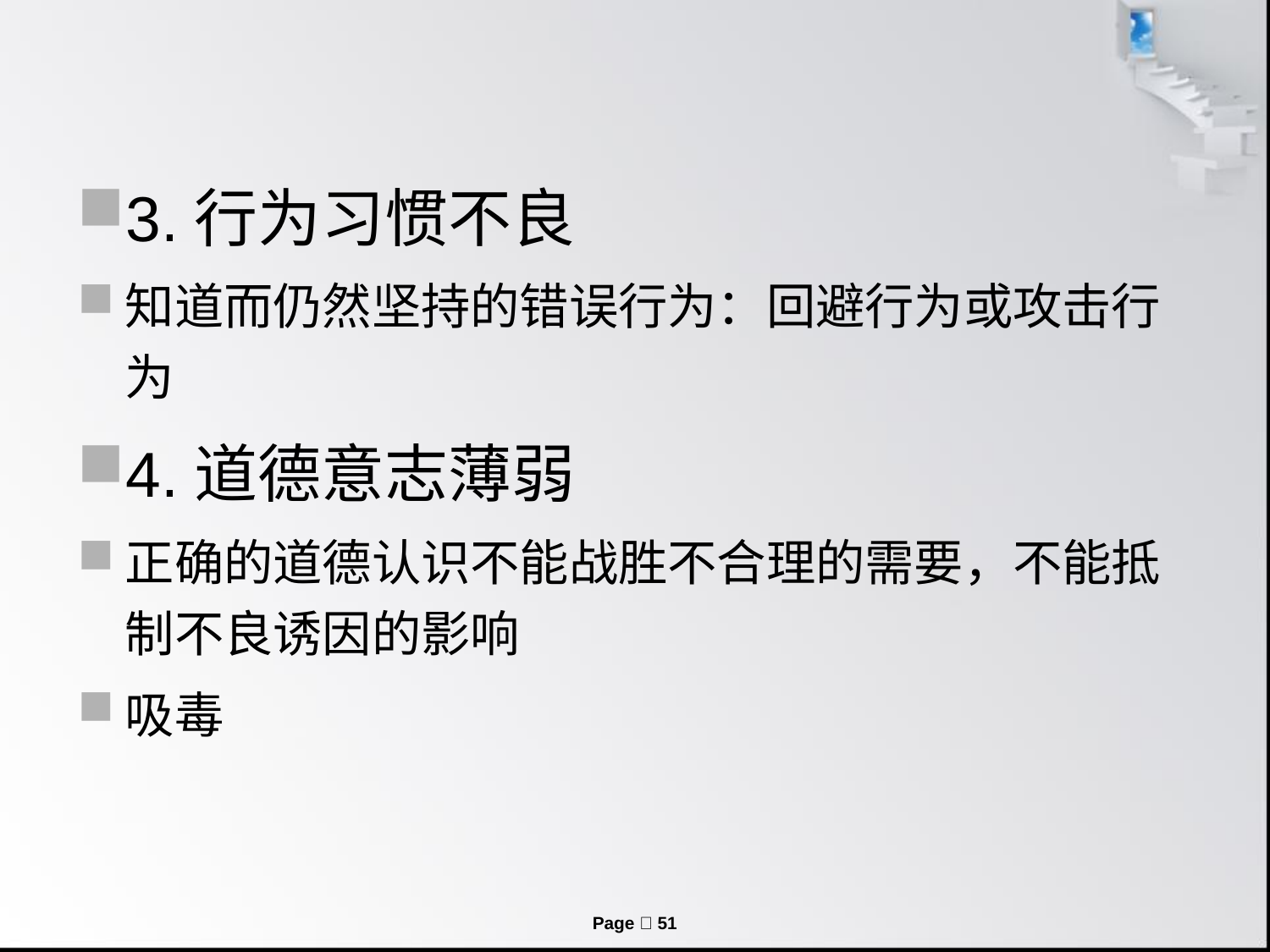

#
3.行为习惯不良
知道而仍然坚持的错误行为：回避行为或攻击行为
4.道德意志薄弱
正确的道德认识不能战胜不合理的需要，不能抵制不良诱因的影响
吸毒